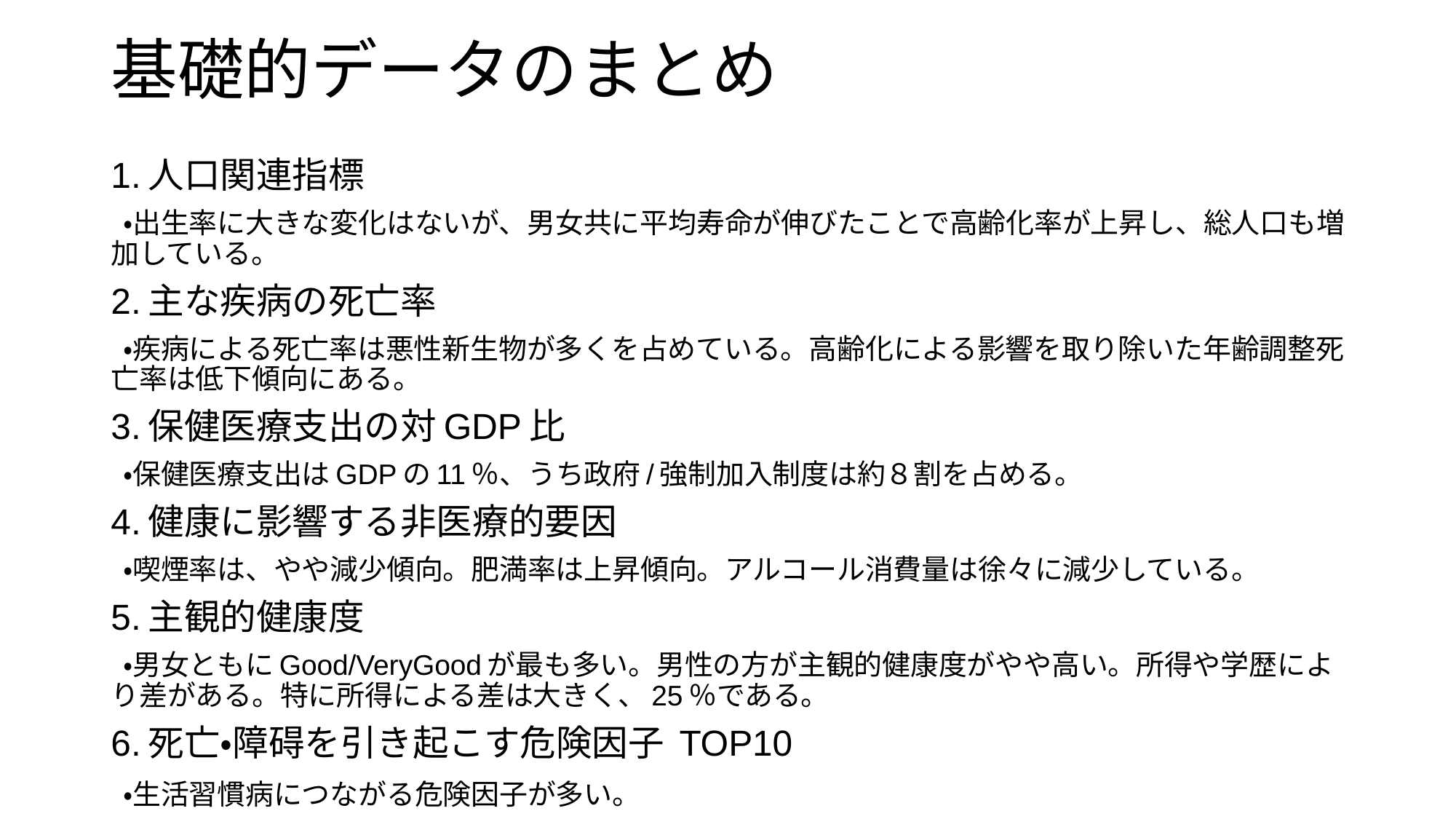

# 基礎的データのまとめ
1.人口関連指標
 ・出生率に大きな変化はないが、男女共に平均寿命が伸びたことで高齢化率が上昇し、総人口も増加している。
2.主な疾病の死亡率
 ・疾病による死亡率は悪性新生物が多くを占めている。高齢化による影響を取り除いた年齢調整死亡率は低下傾向にある。
3.保健医療支出の対GDP比
 ・保健医療支出はGDPの11％、うち政府/強制加入制度は約８割を占める。
4.健康に影響する非医療的要因
 ・喫煙率は、やや減少傾向。肥満率は上昇傾向。アルコール消費量は徐々に減少している。
5.主観的健康度
 ・男女ともにGood/VeryGoodが最も多い。男性の方が主観的健康度がやや高い。所得や学歴により差がある。特に所得による差は大きく、25％である。
6.死亡・障碍を引き起こす危険因子 TOP10
 ・生活習慣病につながる危険因子が多い。